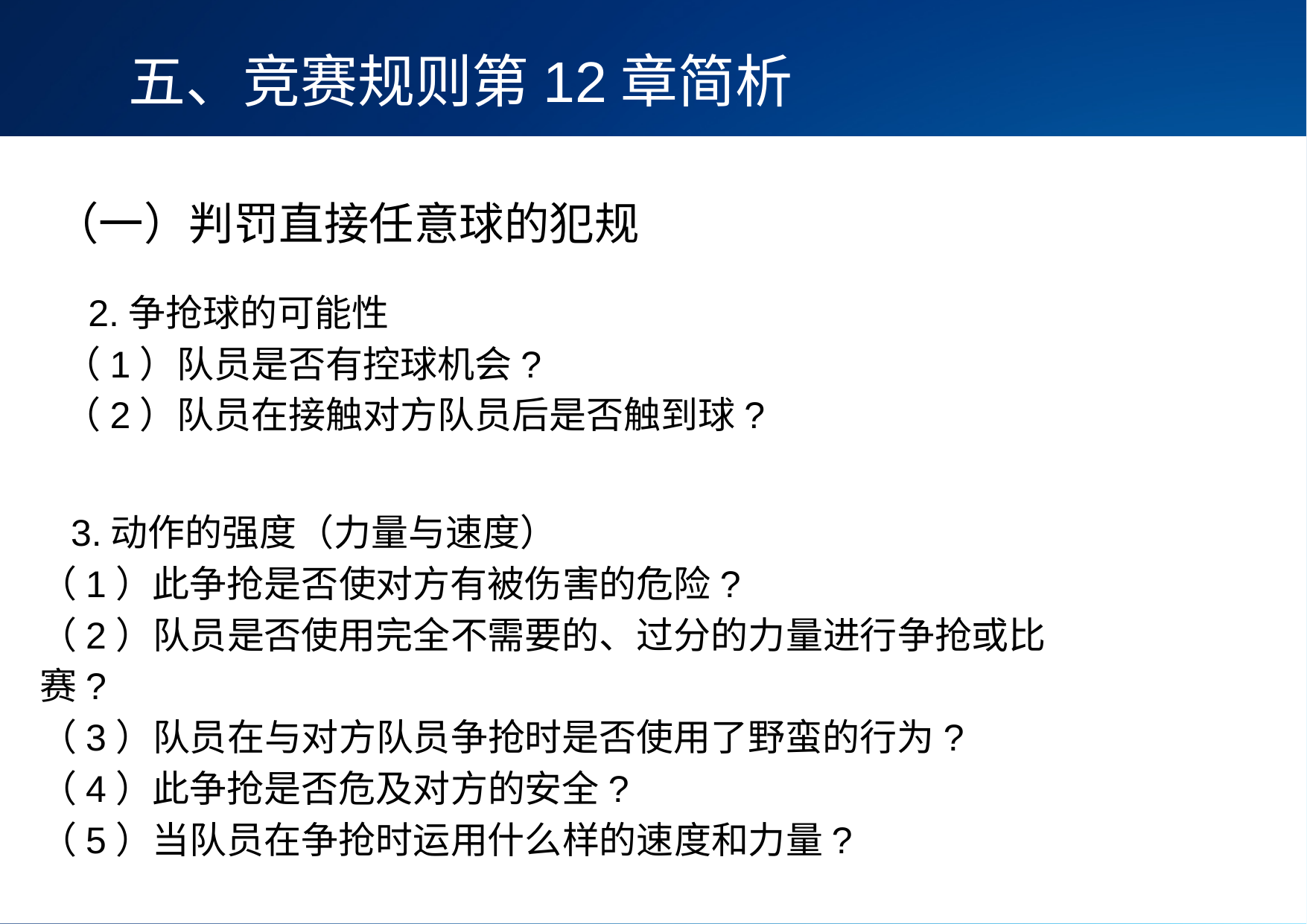

五、竞赛规则第12章简析

（一）判罚直接任意球的犯规
    2.争抢球的可能性
 （1）队员是否有控球机会?
 （2）队员在接触对方队员后是否触到球?
   3.动作的强度（力量与速度）
（1）此争抢是否使对方有被伤害的危险?
（2）队员是否使用完全不需要的、过分的力量进行争抢或比赛?
（3）队员在与对方队员争抢时是否使用了野蛮的行为?
（4）此争抢是否危及对方的安全?
（5）当队员在争抢时运用什么样的速度和力量?